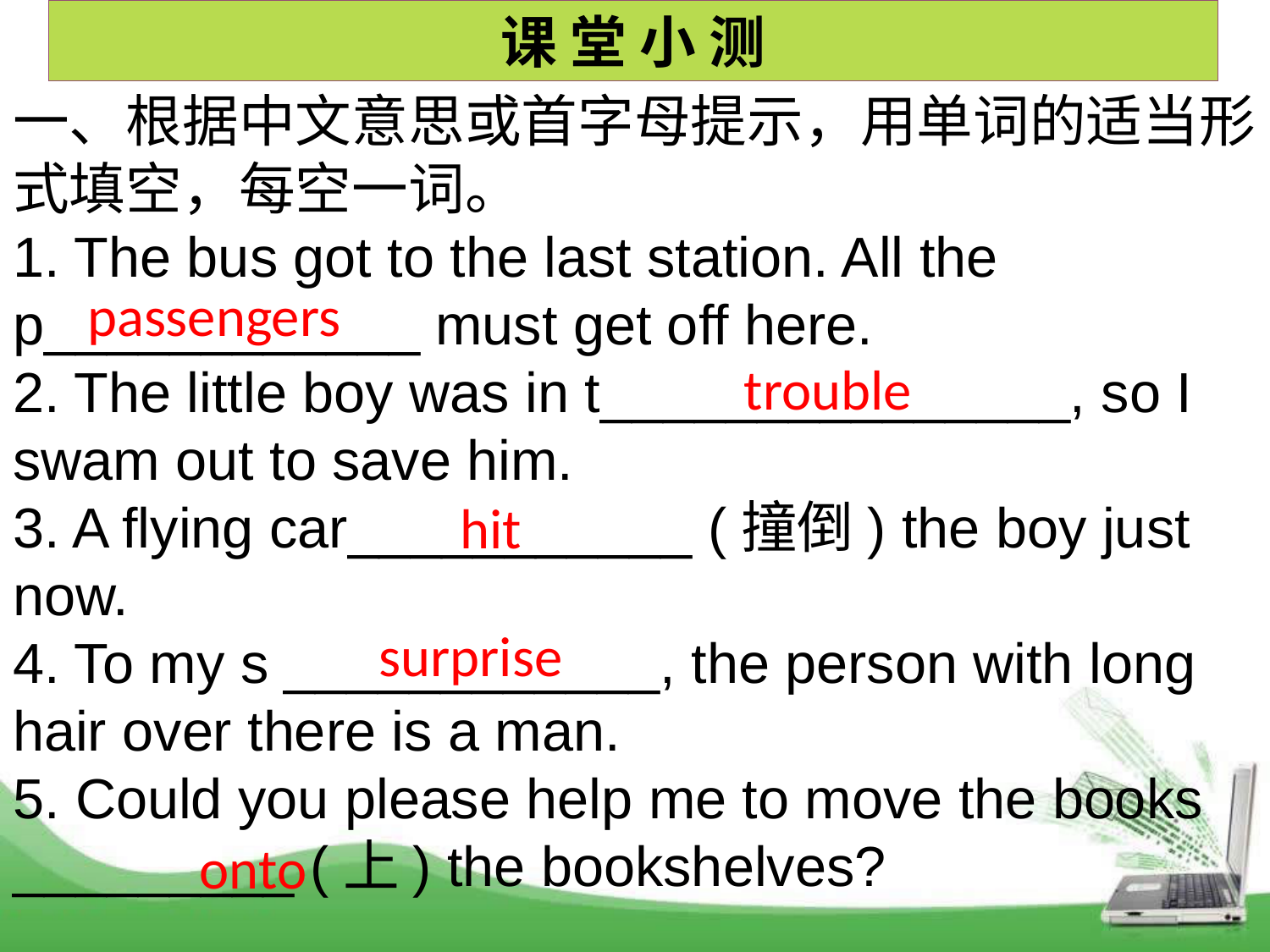

课 堂 小 测
一、根据中文意思或首字母提示，用单词的适当形式填空，每空一词。
1. The bus got to the last station. All the p____________ must get off here.
2. The little boy was in t_______________, so I swam out to save him.
3. A flying car___________ (撞倒) the boy just now.
4. To my s ____________, the person with long hair over there is a man.
5. Could you please help me to move the books _________ (上) the bookshelves?
passengers
trouble
hit
surprise
onto